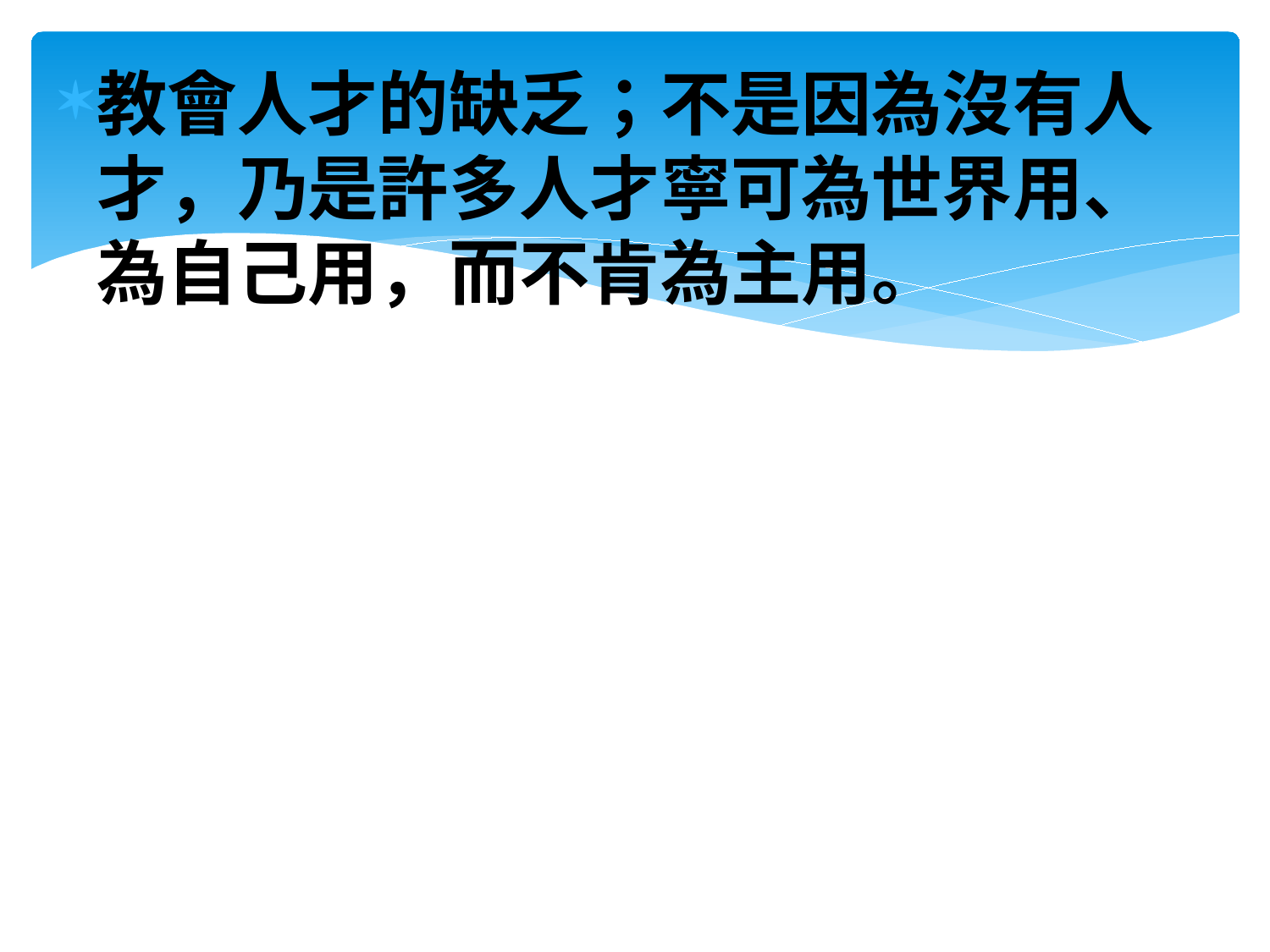

#
教會人才的缺乏；不是因為沒有人才，乃是許多人才寧可為世界用、為自己用，而不肯為主用。